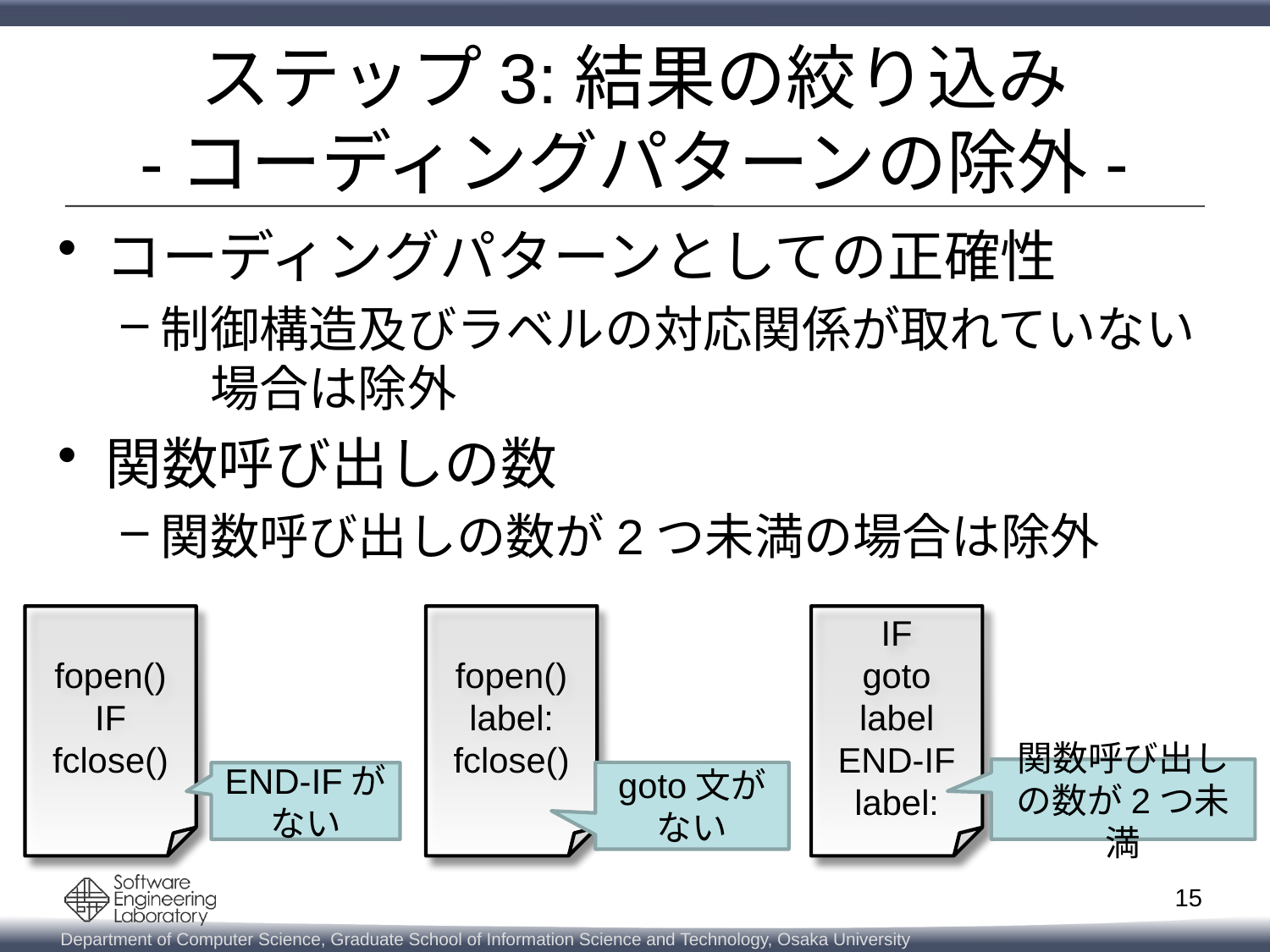

# ステップ3:結果の絞り込み -コーディングパターンの除外-
コーディングパターンとしての正確性
制御構造及びラベルの対応関係が取れていない　　　場合は除外
関数呼び出しの数
関数呼び出しの数が2つ未満の場合は除外

fopen()
IF
fclose()

fopen()
label:
fclose()

IF
goto
label
END-IF
label:

関数呼び出しの数が2つ未満
goto文がない
END-IFがない
15